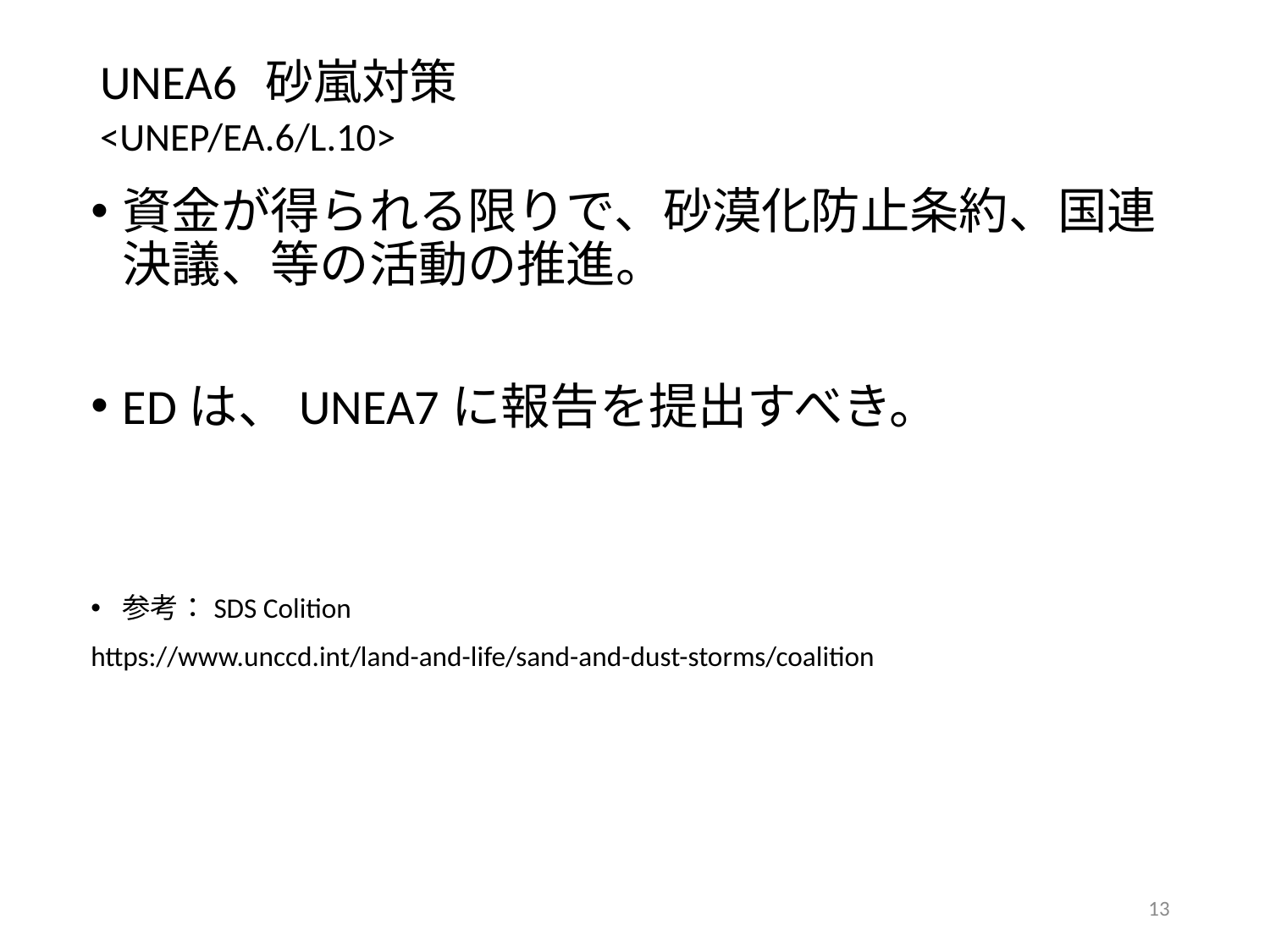

# UNEA6  砂嵐対策 <UNEP/EA.6/L.10>
資金が得られる限りで、砂漠化防止条約、国連決議、等の活動の推進。

EDは、UNEA7に報告を提出すべき。

参考：SDS Colition
https://www.unccd.int/land-and-life/sand-and-dust-storms/coalition
13